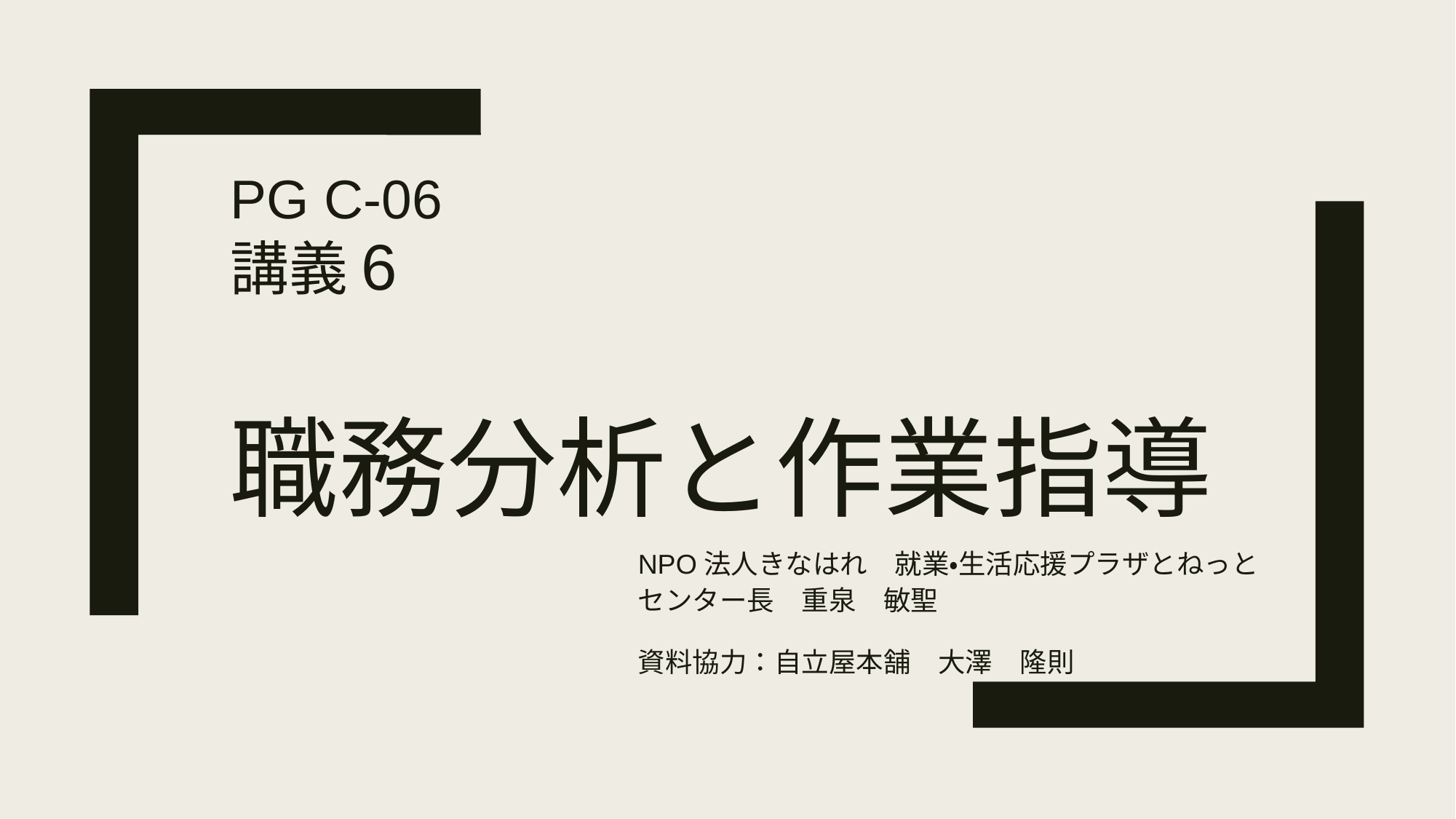

PG C-06
講義6
# 職務分析と作業指導
NPO法人きなはれ　就業・生活応援プラザとねっと
センター長　重泉　敏聖
資料協力：自立屋本舗　大澤　隆則